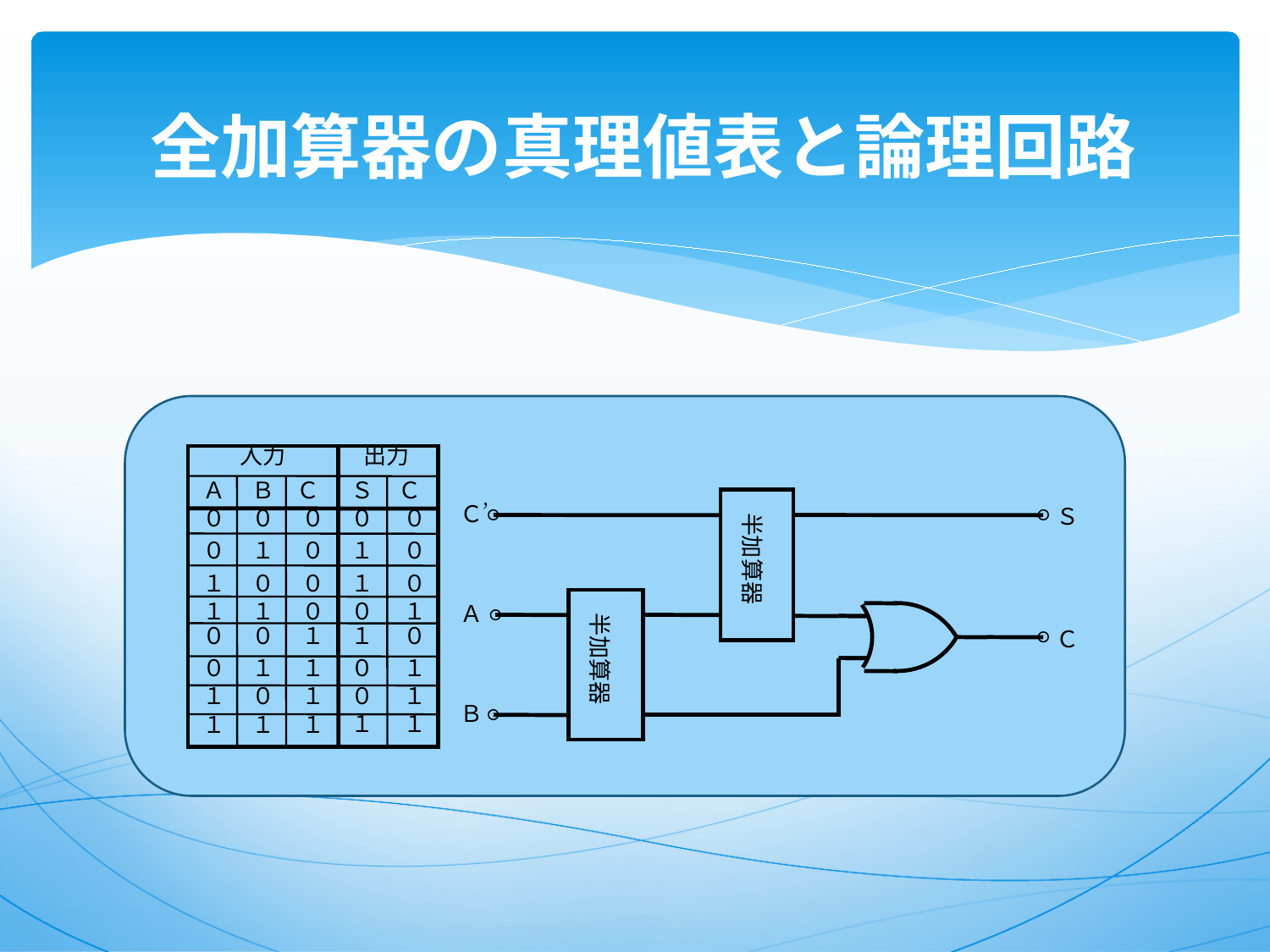

# 全加算器の真理値表と論理回路

入力

出力

Ａ
Ｂ
Ｃ
Ｓ
Ｃ

Ｃ’
Ｓ

半加算器

Ａ

半加算器

Ｃ

Ｂ

０
０
０
０
０

０
１
０
１
０

１
０
０
１
０

１
１
０
０
１

０
０
１
１
０

０
１
１
０
１

１
０
１
０
１

１
１
１
１
１